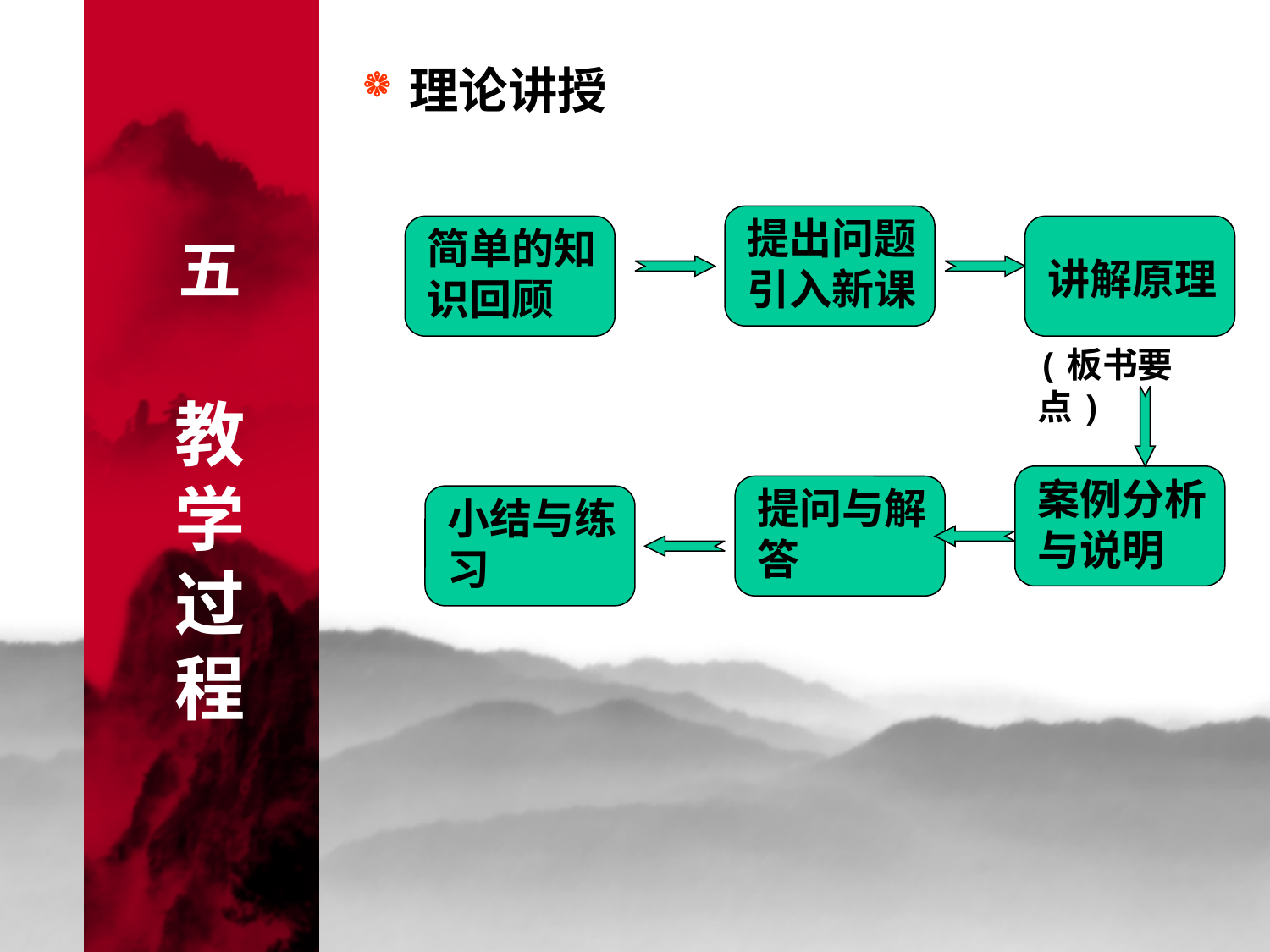

理论讲授

五
教
学
过
程

提出问题引入新课

简单的知识回顾

讲解原理

(板书要点)

案例分析与说明

提问与解答

小结与练习